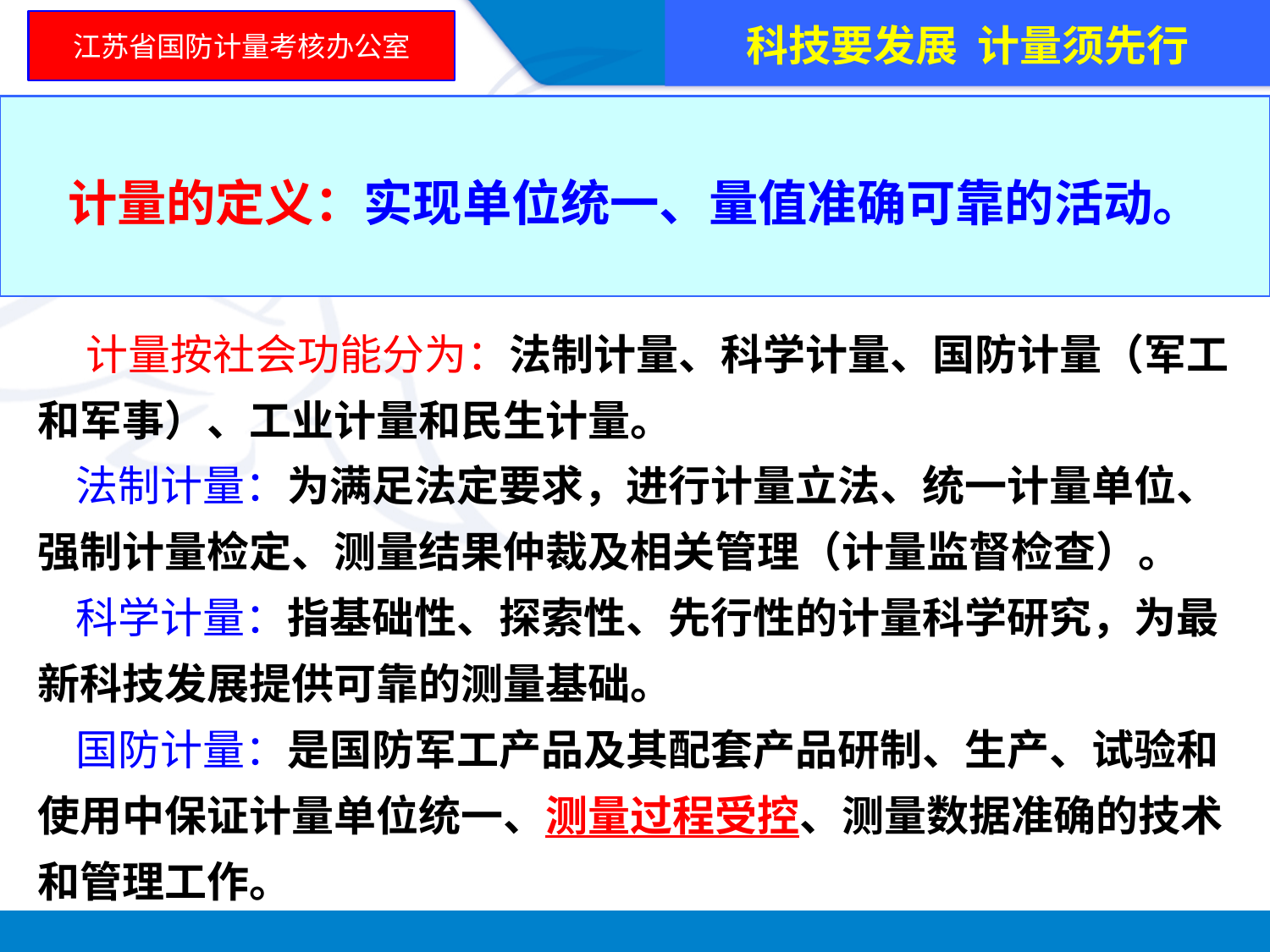

科技要发展  计量须先行
江苏省国防计量考核办公室
计量的定义：实现单位统一、量值准确可靠的活动。

    计量按社会功能分为：法制计量、科学计量、国防计量（军工和军事）、工业计量和民生计量。
    法制计量：为满足法定要求，进行计量立法、统一计量单位、强制计量检定、测量结果仲裁及相关管理（计量监督检查）。
    科学计量：指基础性、探索性、先行性的计量科学研究，为最新科技发展提供可靠的测量基础。
    国防计量：是国防军工产品及其配套产品研制、生产、试验和使用中保证计量单位统一、测量过程受控、测量数据准确的技术和管理工作。